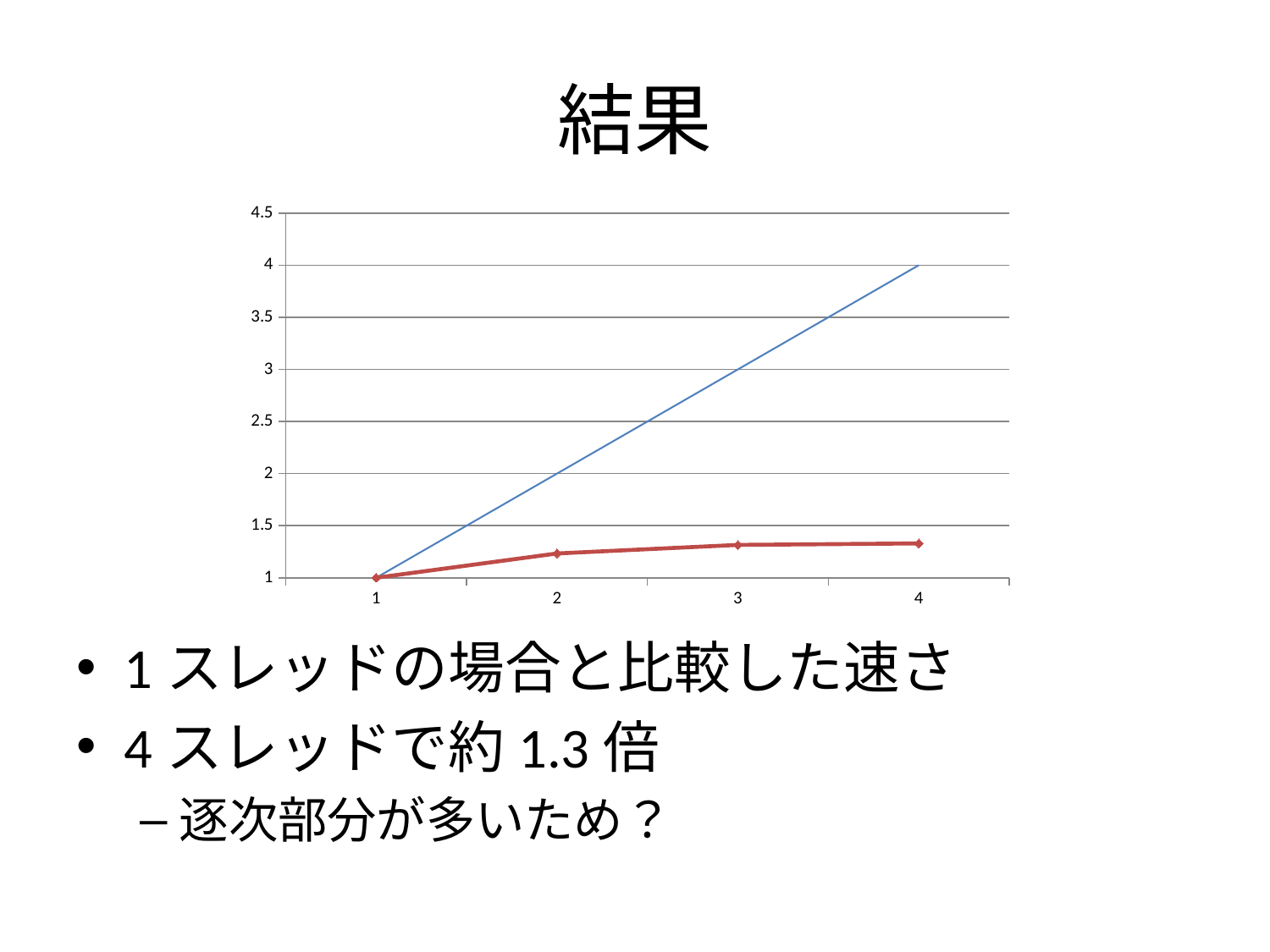

# 結果

### Chart

| Category |  |  |
|---|---|---|
1スレッドの場合と比較した速さ
4スレッドで約1.3倍
逐次部分が多いため？